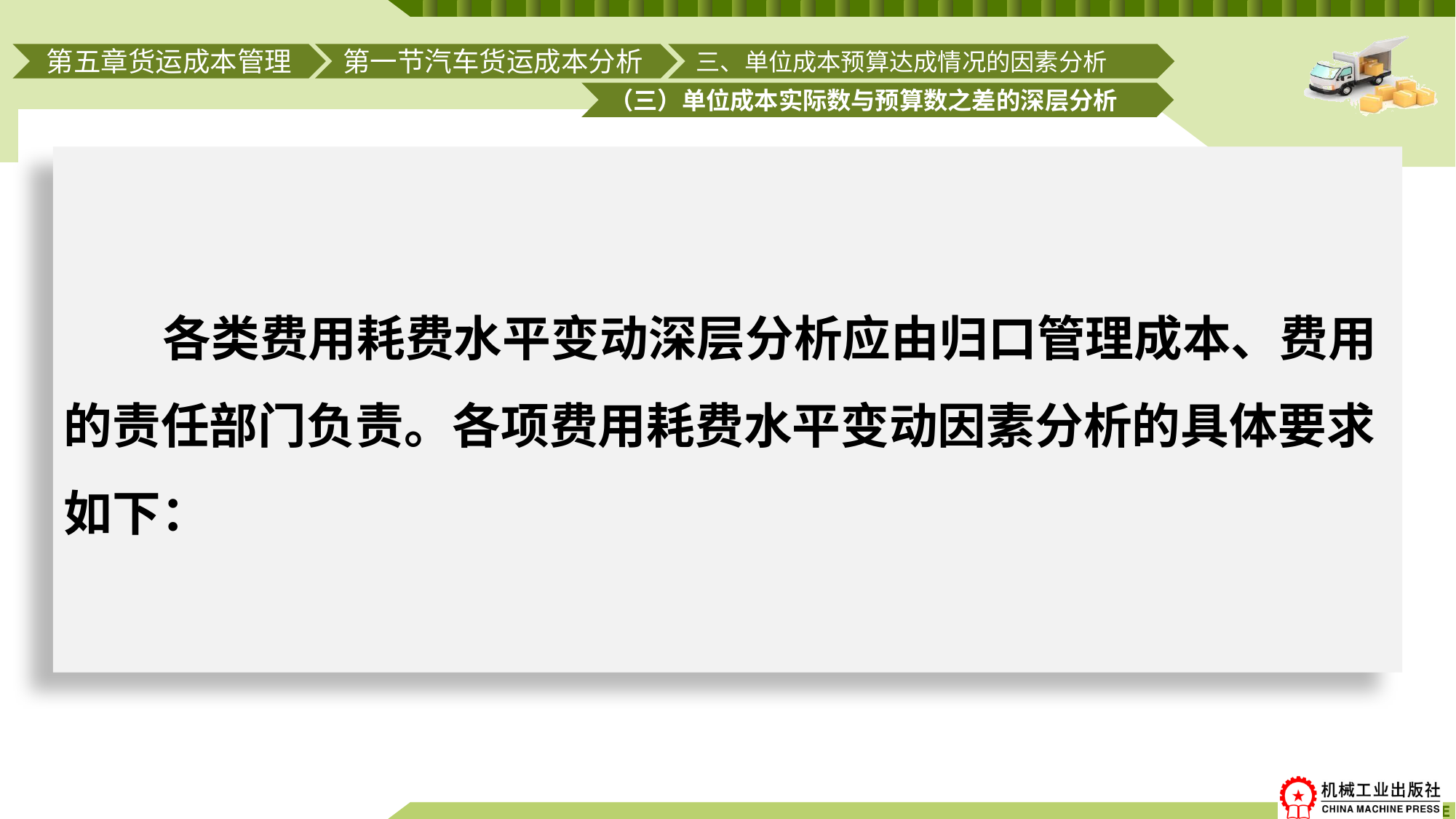

第一节汽车货运成本分析
三、单位成本预算达成情况的因素分析
第五章货运成本管理
（三）单位成本实际数与预算数之差的深层分析
# 各类费用耗费水平变动深层分析应由归口管理成本、费用的责任部门负责。各项费用耗费水平变动因素分析的具体要求如下：